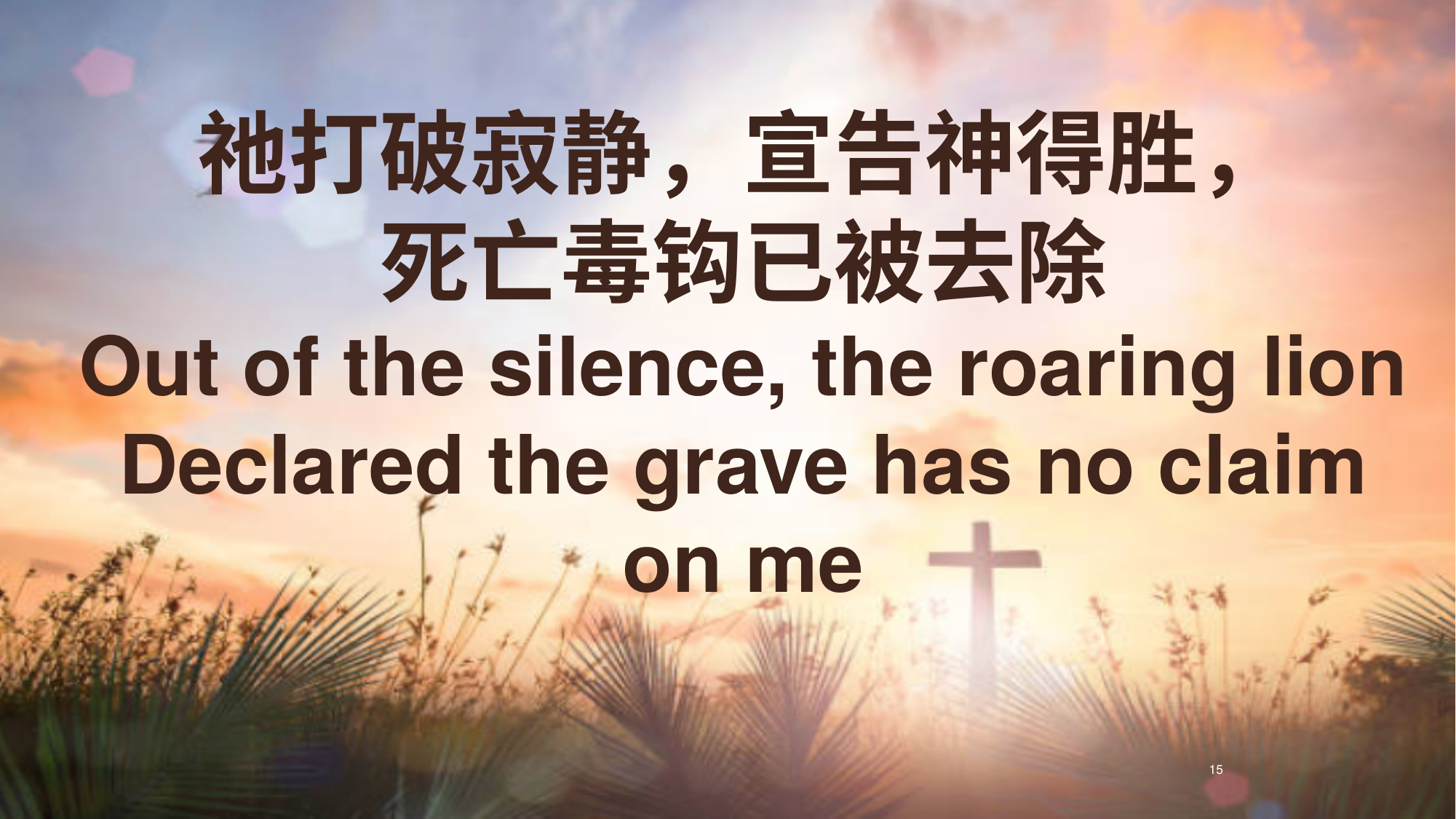

祂打破寂静，宣告神得胜，
死亡毒钩已被去除
Out of the silence, the roaring lion
Declared the grave has no claim on me
15